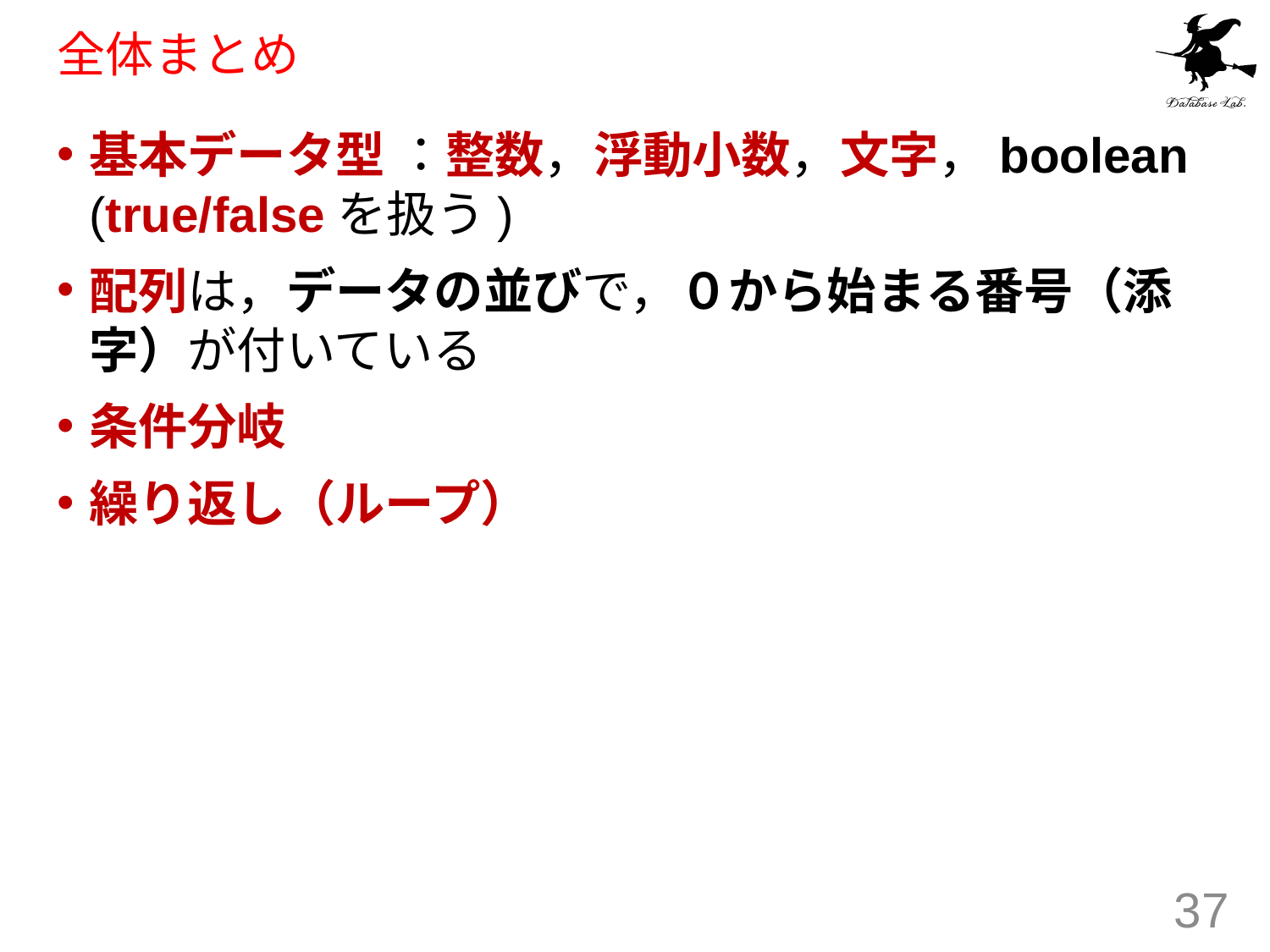

# 全体まとめ
基本データ型 ：整数，浮動小数，文字，boolean (true/falseを扱う)
配列は，データの並びで，０から始まる番号（添字）が付いている
条件分岐
繰り返し（ループ）

37